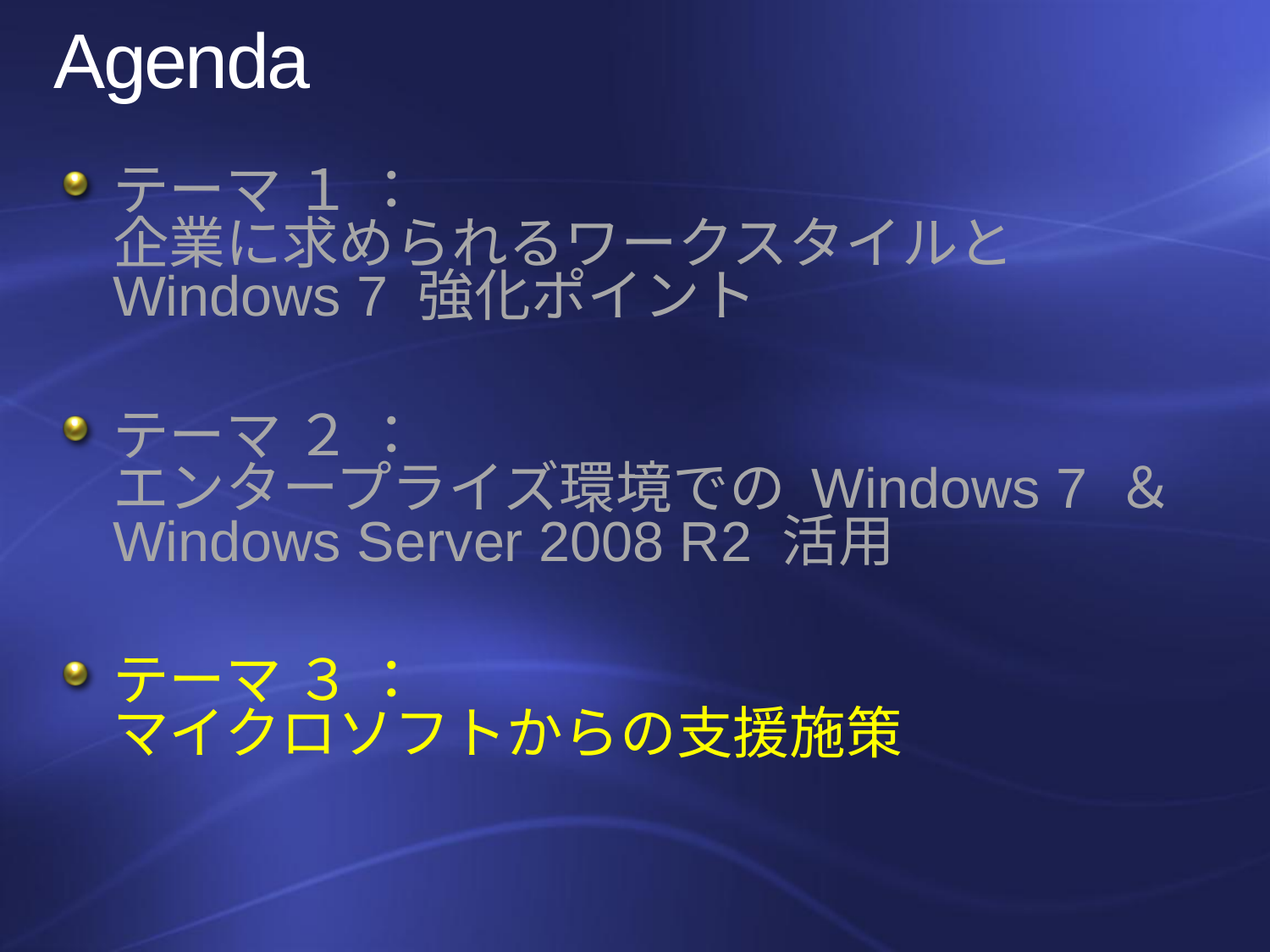

# Agenda
テーマ １ ：
企業に求められるワークスタイルと Windows 7 強化ポイント

テーマ ２ ：
エンタープライズ環境での Windows 7 ＆ Windows Server 2008 R2 活用

テーマ ３ ：
マイクロソフトからの支援施策